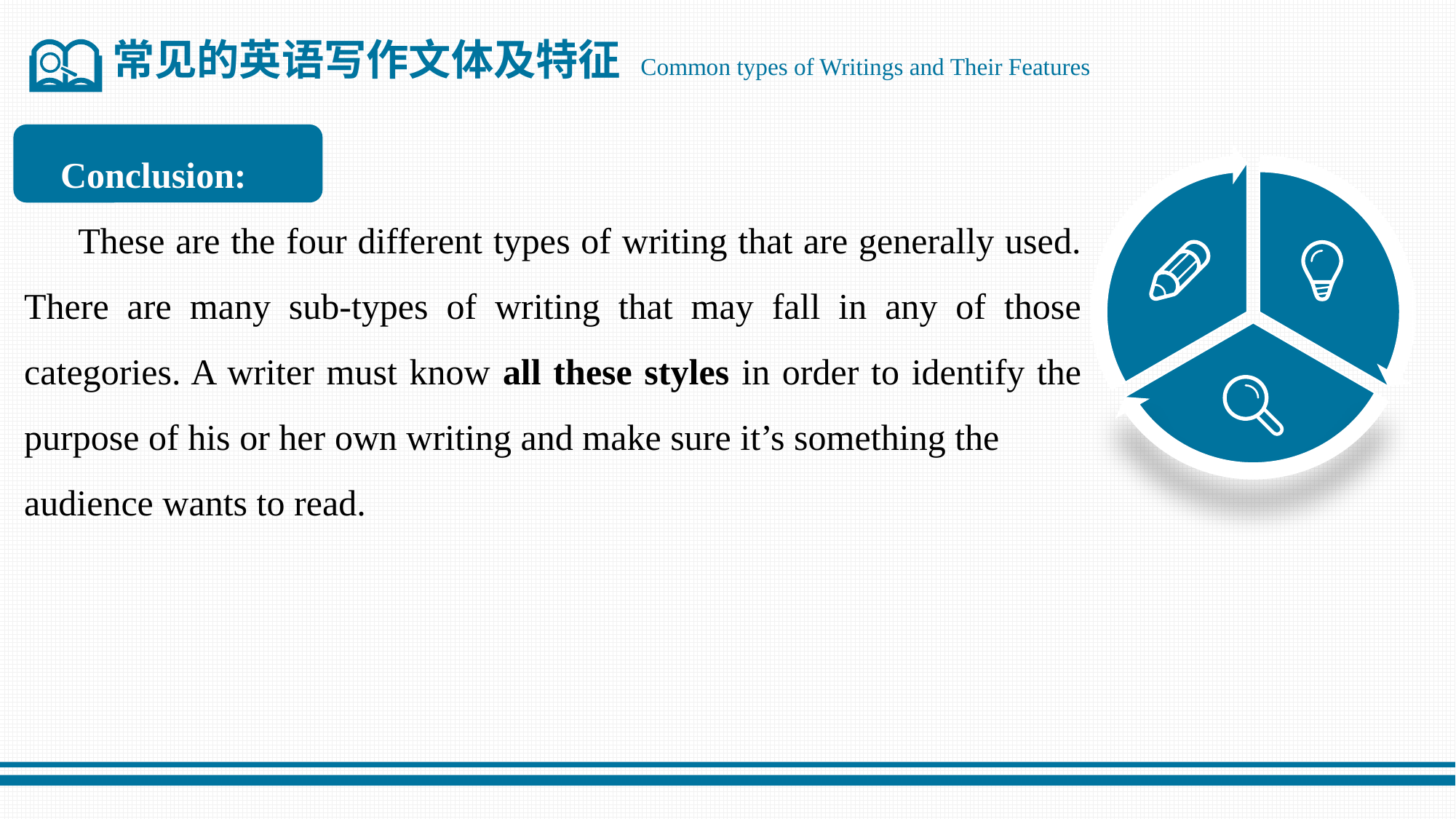

常见的英语写作文体及特征 Common types of Writings and Their Features

    Conclusion:
     These are the four different types of writing that are generally used. There are many sub-types of writing that may fall in any of those categories. A writer must know all these styles in order to identify the purpose of his or her own writing and make sure it’s something the
audience wants to read.